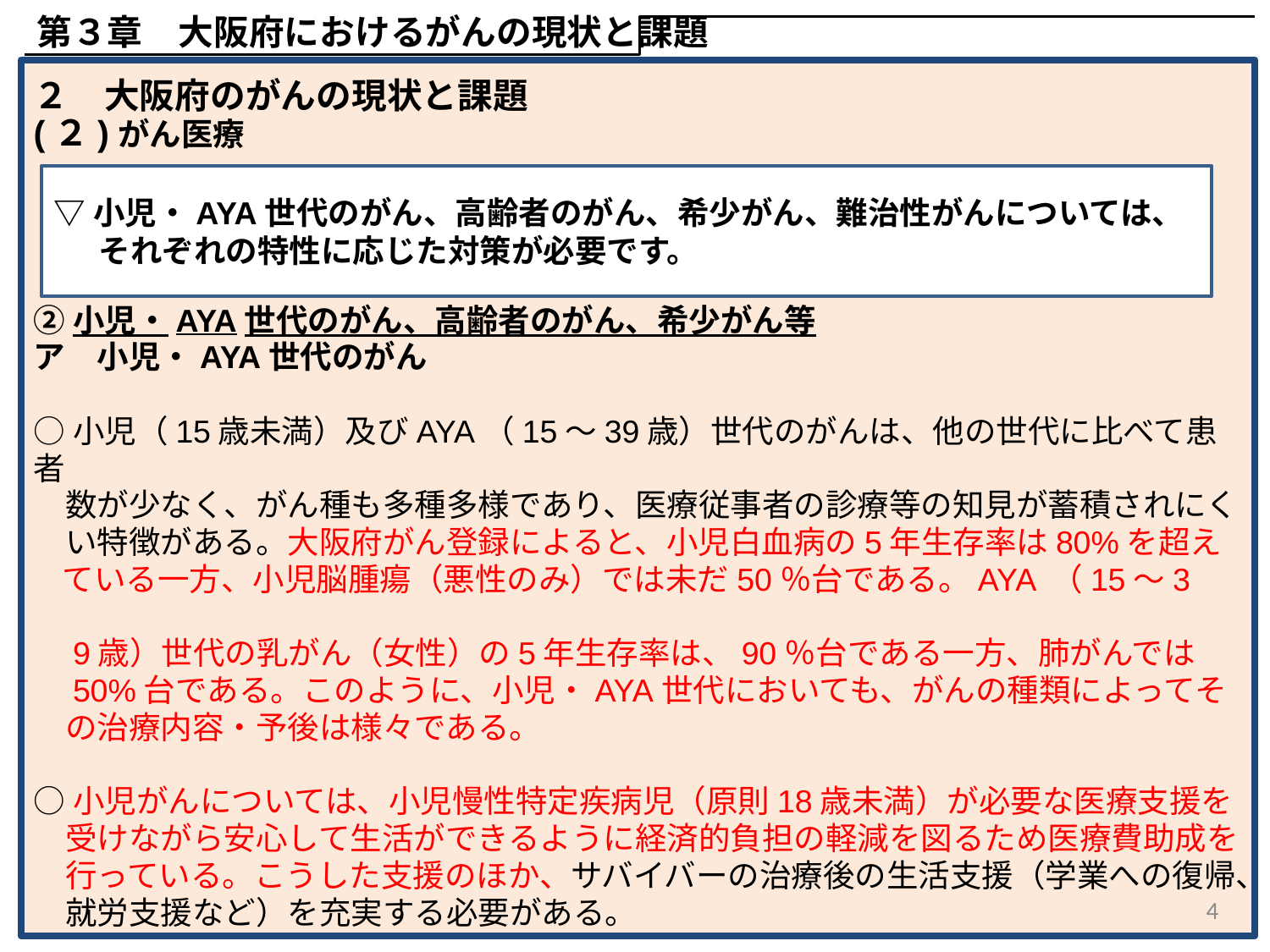

第３章　大阪府におけるがんの現状と課題

２　大阪府のがんの現状と課題
(２)がん医療

②小児・AYA世代のがん、高齢者のがん、希少がん等
ア　小児・AYA世代のがん

○小児（15歳未満）及びAYA（15～39歳）世代のがんは、他の世代に比べて患者
　数が少なく、がん種も多種多様であり、医療従事者の診療等の知見が蓄積されにく
　い特徴がある。大阪府がん登録によると、小児白血病の5年生存率は80%を超え
   ている一方、小児脳腫瘍（悪性のみ）では未だ50％台である。AYA （15～3
　9歳）世代の乳がん（女性）の5年生存率は、90％台である一方、肺がんでは
　50%台である。このように、小児・AYA世代においても、がんの種類によってそ
　の治療内容・予後は様々である。

○小児がんについては、小児慢性特定疾病児（原則18歳未満）が必要な医療支援を
　受けながら安心して生活ができるように経済的負担の軽減を図るため医療費助成を
　行っている。こうした支援のほか、サバイバーの治療後の生活支援（学業への復帰、
　就労支援など）を充実する必要がある。
▽小児・AYA世代のがん、高齢者のがん、希少がん、難治性がんについては、それぞれの特性に応じた対策が必要です。
4